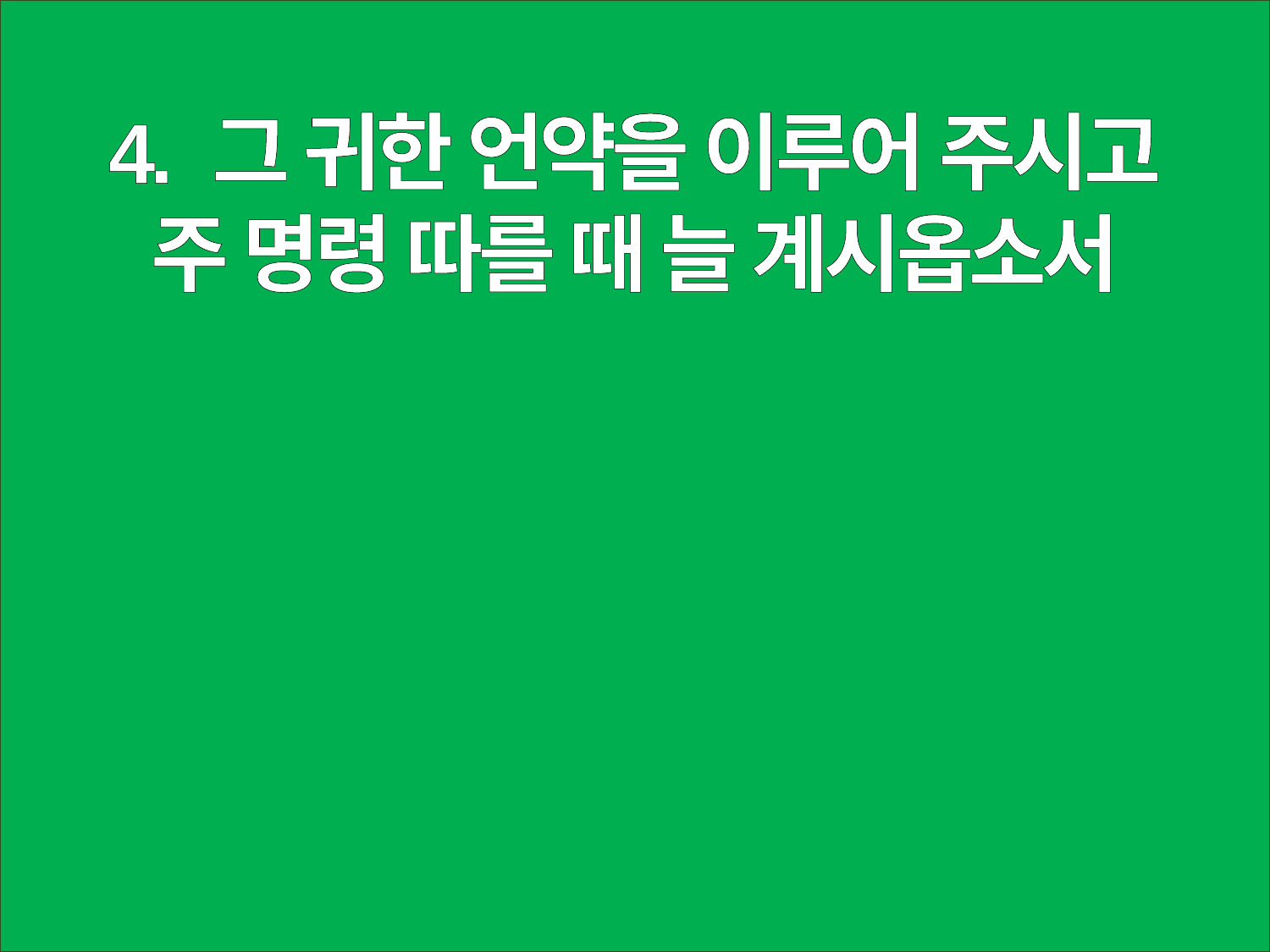

4. 그 귀한 언약을 이루어 주시고
주 명령 따를 때 늘 계시옵소서